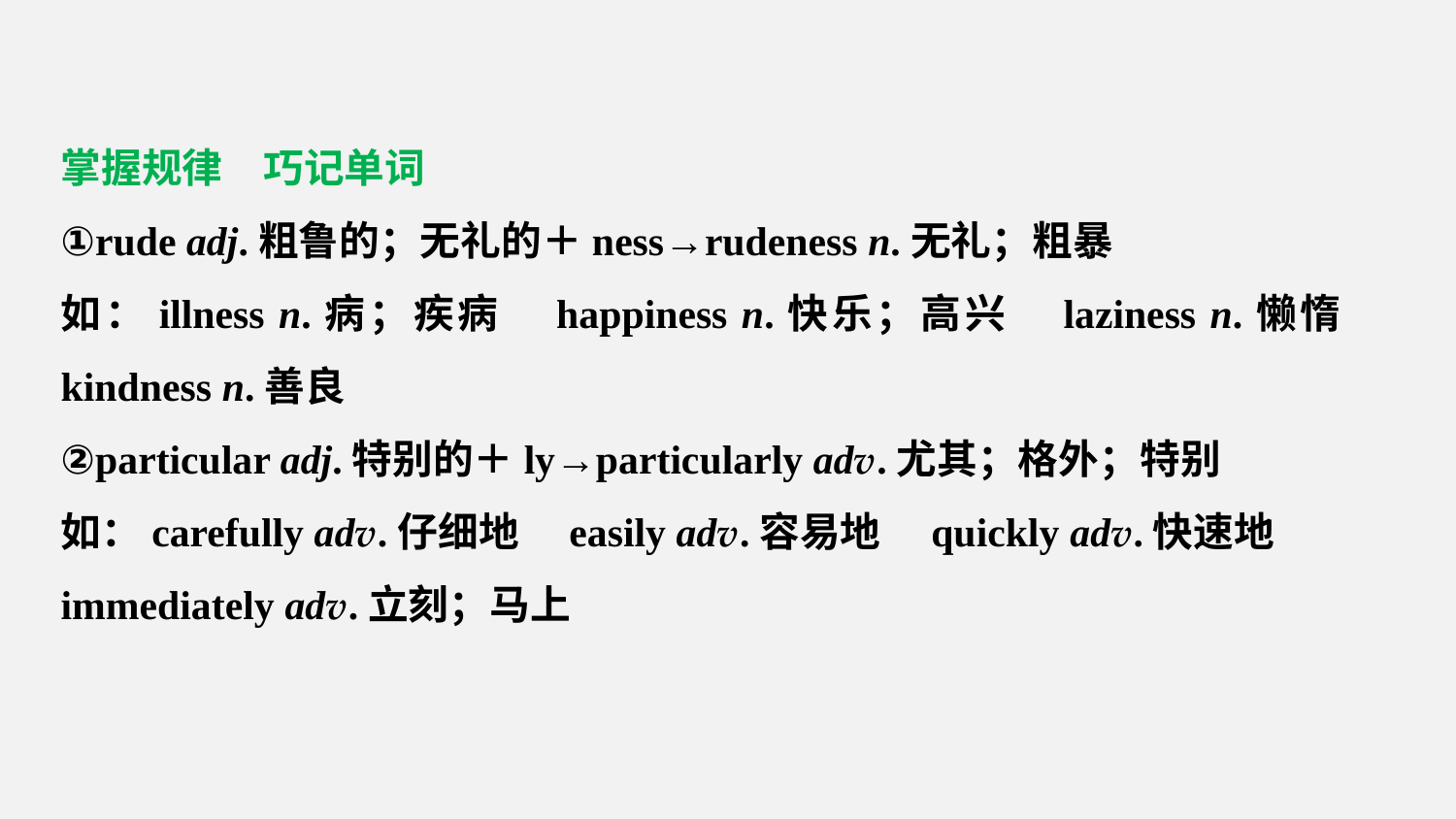

掌握规律　巧记单词
①rude adj.粗鲁的；无礼的＋ness→rudeness n.无礼；粗暴
如：illness n.病；疾病　happiness n.快乐；高兴　laziness n.懒惰　kindness n.善良
②particular adj.特别的＋ly→particularly adv.尤其；格外；特别
如：carefully adv.仔细地　easily adv.容易地　quickly adv.快速地　immediately adv.立刻；马上